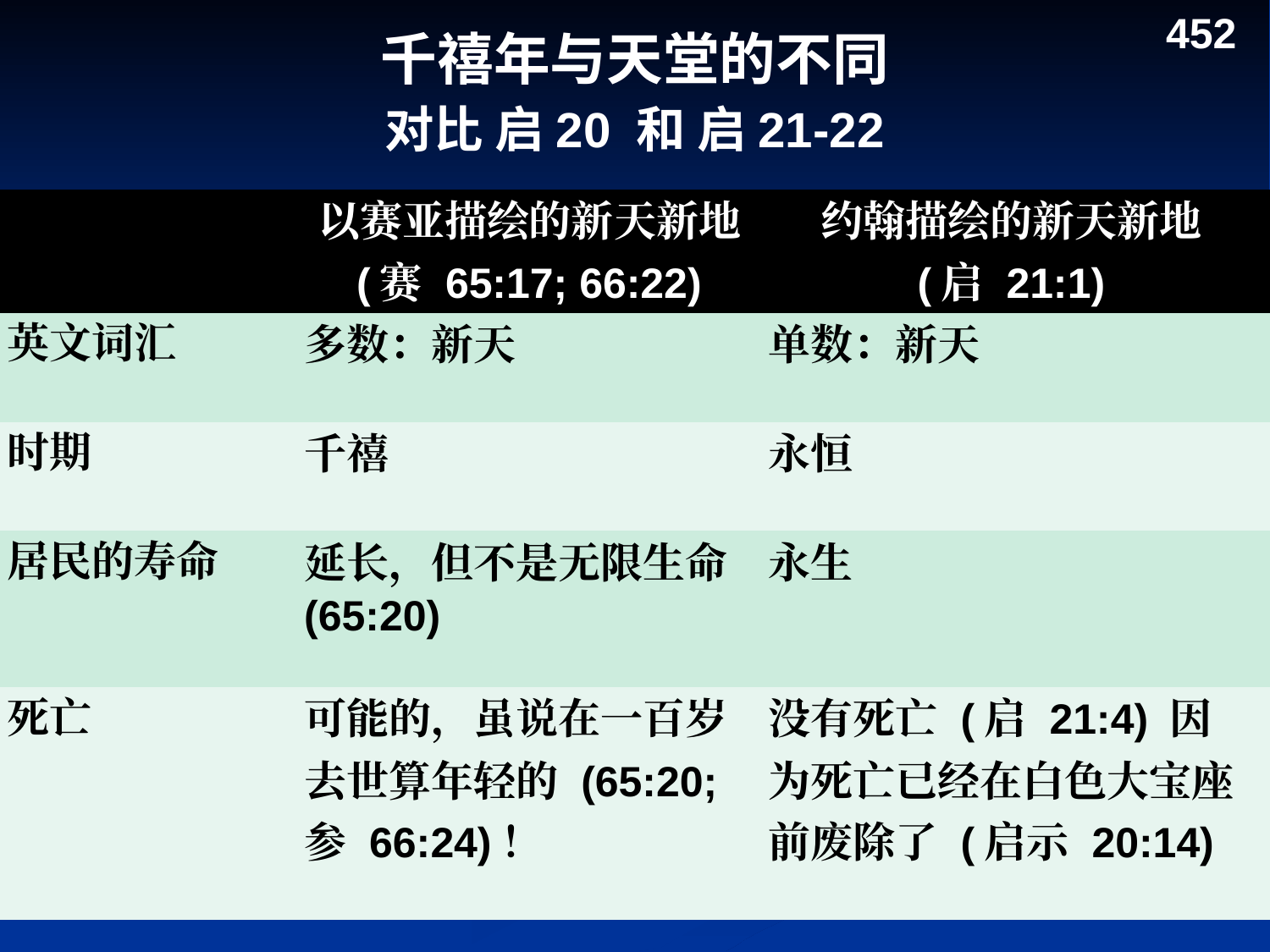

452
千禧年与天堂的不同
对比 启20 和 启21-22
|  | 以赛亚描绘的新天新地 (赛 65:17; 66:22) | 约翰描绘的新天新地 (启 21:1) |
| --- | --- | --- |
| 英文词汇 | 多数：新天 | 单数：新天 |
| 时期 | 千禧 | 永恒 |
| 居民的寿命 | 延长，但不是无限生命 (65:20) | 永生 |
| 死亡 | 可能的，虽说在一百岁去世算年轻的 (65:20; 参 66:24)！ | 没有死亡 (启 21:4) 因为死亡已经在白色大宝座前废除了 (启示 20:14) |